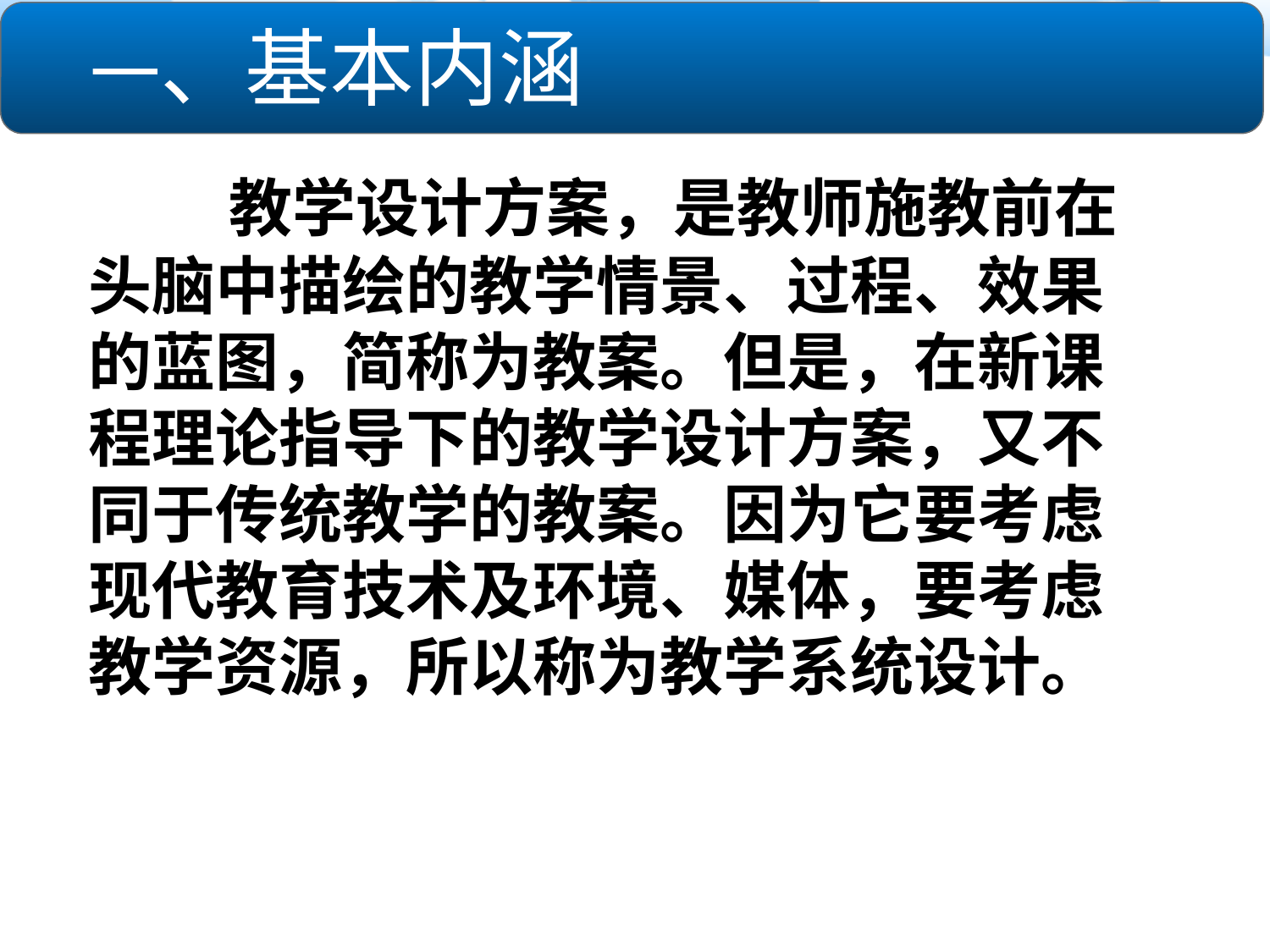

一、基本内涵
　　教学设计方案，是教师施教前在头脑中描绘的教学情景、过程、效果的蓝图，简称为教案。但是，在新课程理论指导下的教学设计方案，又不同于传统教学的教案。因为它要考虑现代教育技术及环境、媒体，要考虑教学资源，所以称为教学系统设计。